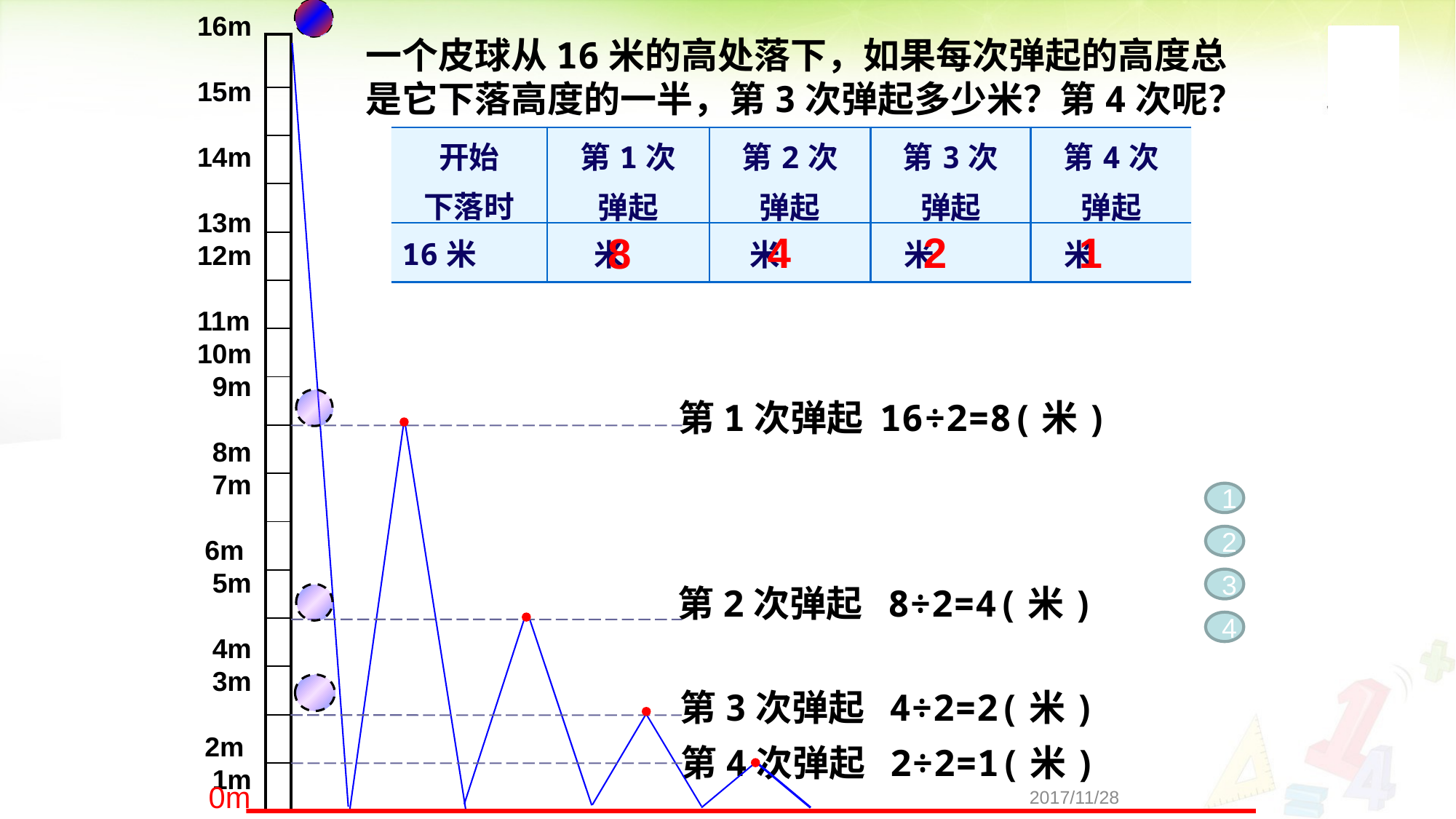

16m

15m

14m

13m
12m

11m
10m
  9m

  8m
  7m

 6m
  5m

  4m
  3m

 2m
  1m
一个皮球从16米的高处落下，如果每次弹起的高度总是它下落高度的一半，第3次弹起多少米？第4次呢？

|  |
| --- |
|  |
|  |
|  |
|  |
|  |
|  |
|  |
|  |
|  |
|  |
|  |
|  |
|  |
|  |
|  |
| 开始 下落时 | 第1次 弹起 | 第2次 弹起 | 第3次 弹起 | 第4次 弹起 |
| --- | --- | --- | --- | --- |
| 16米 | 米 | 米 | 米 | 米 |
2
4
1
8
第1次弹起 16÷2=8(米)

1
2
3
第2次弹起  8÷2=4(米)

4

第3次弹起  4÷2=2(米)

第4次弹起  2÷2=1(米)

0m
2017/11/28